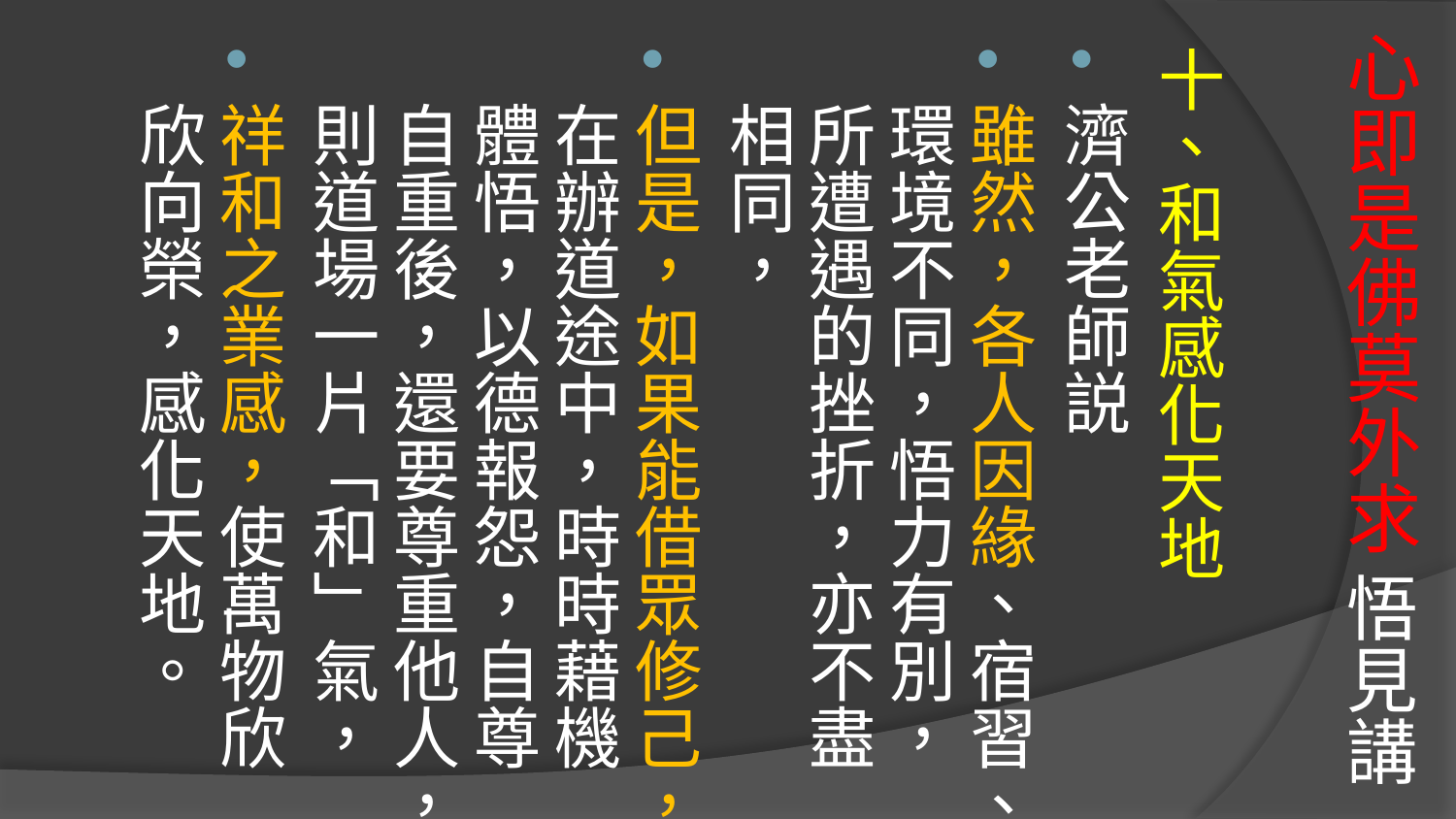

# 心即是佛莫外求 悟見講
十、和氣感化天地
濟公老師説
雖然，各人因緣、宿習、環境不同，悟力有別，所遭遇的挫折，亦不盡相同，
但是，如果能借眾修己，在辦道途中，時時藉機體悟，以德報怨，自尊自重後，還要尊重他人，則道場一片「和」氣，
祥和之業感，使萬物欣欣向榮，感化天地。